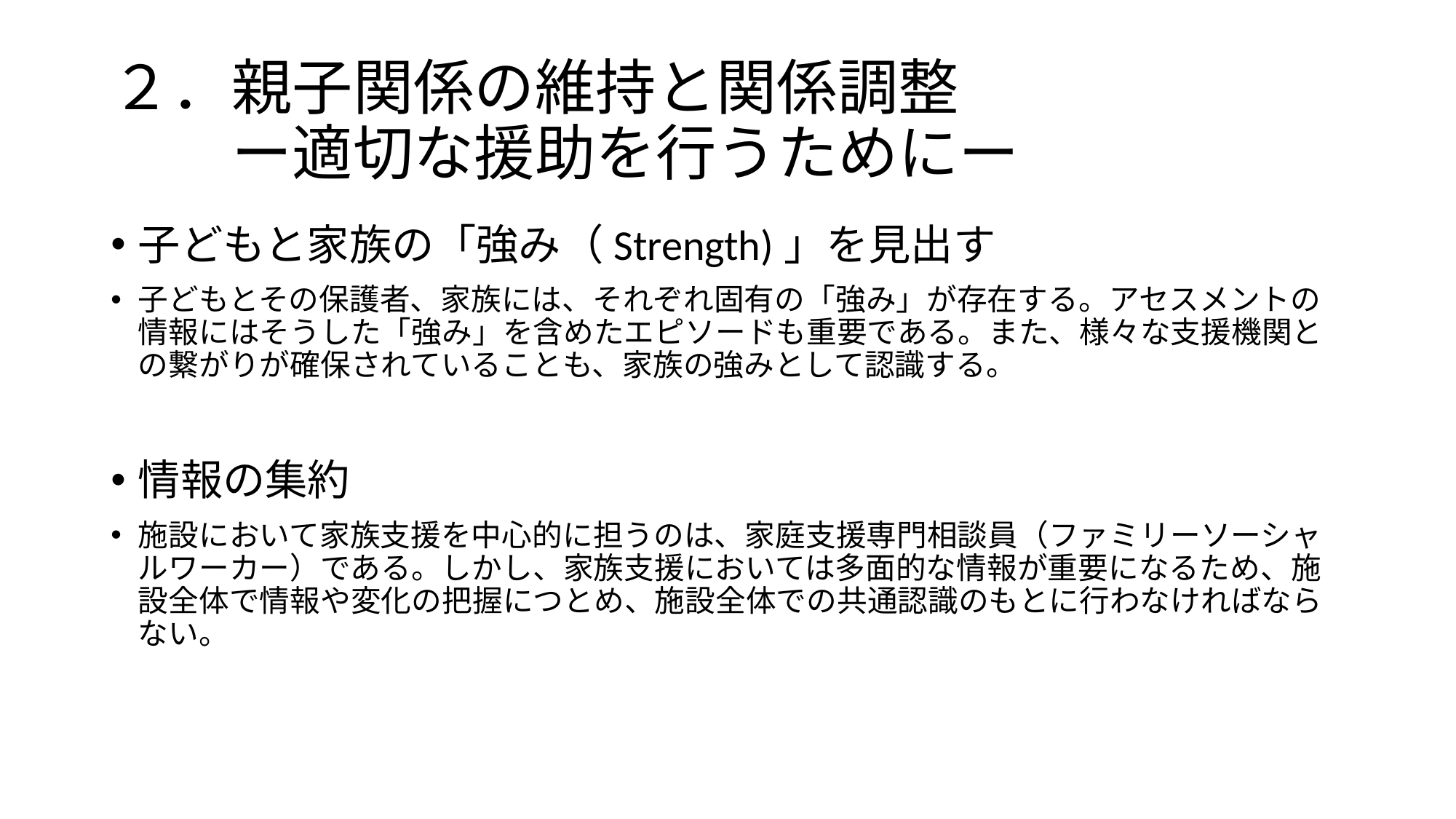

# ２．親子関係の維持と関係調整 　　ー適切な援助を行うためにー
子どもと家族の「強み（Strength)」を見出す
子どもとその保護者、家族には、それぞれ固有の「強み」が存在する。アセスメントの情報にはそうした「強み」を含めたエピソードも重要である。また、様々な支援機関との繋がりが確保されていることも、家族の強みとして認識する。

情報の集約
施設において家族支援を中心的に担うのは、家庭支援専門相談員（ファミリーソーシャルワーカー）である。しかし、家族支援においては多面的な情報が重要になるため、施設全体で情報や変化の把握につとめ、施設全体での共通認識のもとに行わなければならない。